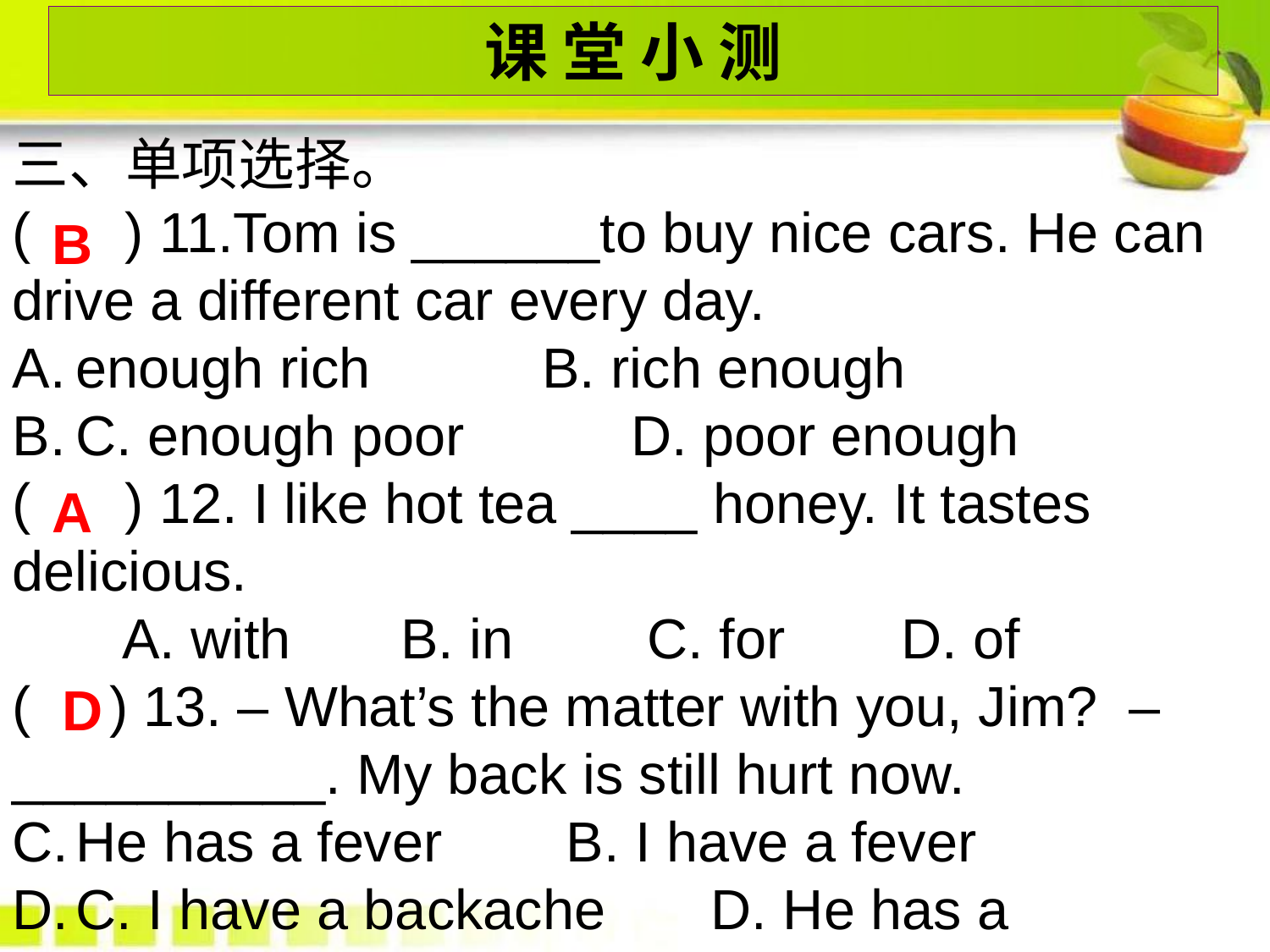

课 堂 小 测
三、单项选择。
(      ) 11.Tom is ______to buy nice cars. He can drive a different car every day.
enough rich           B. rich enough
C. enough poor	   D. poor enough
(      ) 12. I like hot tea ____ honey. It tastes delicious.
       A. with       B. in    	C. for    	D. of
(     ) 13. – What’s the matter with you, Jim?  –__________. My back is still hurt now.
He has a fever	       B. I have a fever
C. I have a backache	D. He has a backache
B
A
D